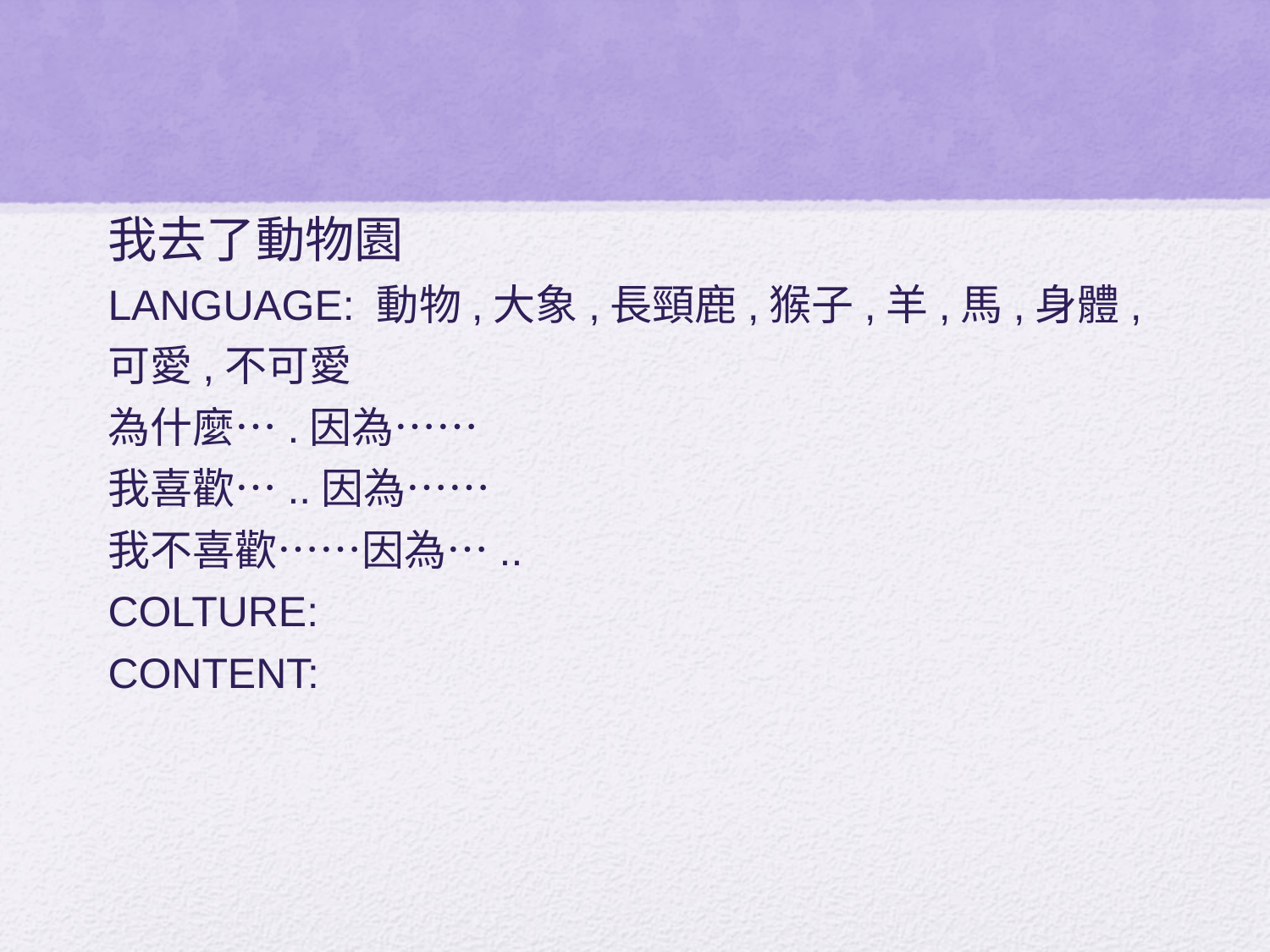

#
我去了動物園
LANGUAGE: 動物,大象,長頸鹿,猴子,羊,馬,身體,
可愛,不可愛
為什麼….因為……
我喜歡…..因為……
我不喜歡……因為…..
COLTURE:
CONTENT: